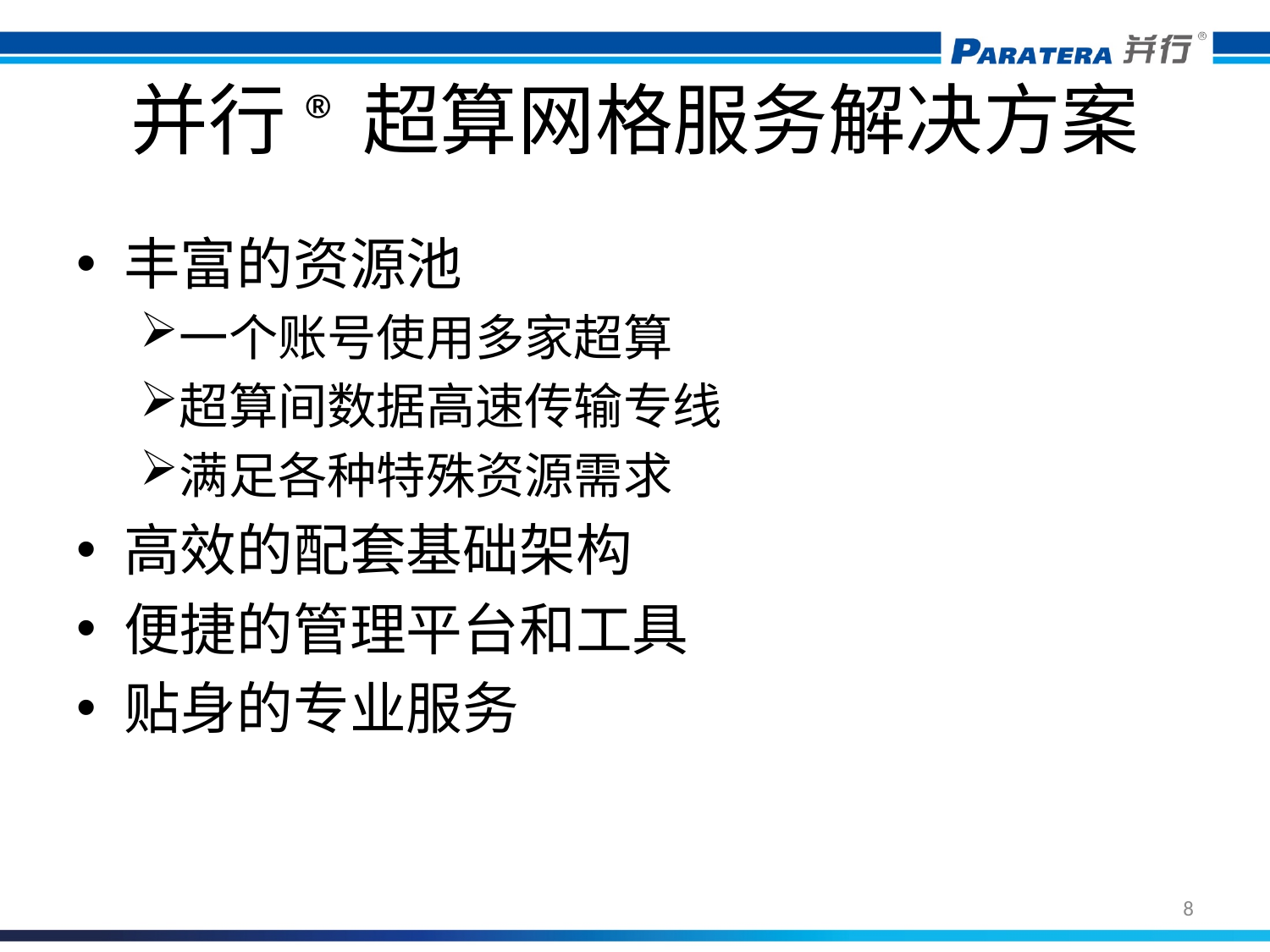

# 并行®超算网格服务解决方案
丰富的资源池
一个账号使用多家超算
超算间数据高速传输专线
满足各种特殊资源需求
高效的配套基础架构
便捷的管理平台和工具
贴身的专业服务

8